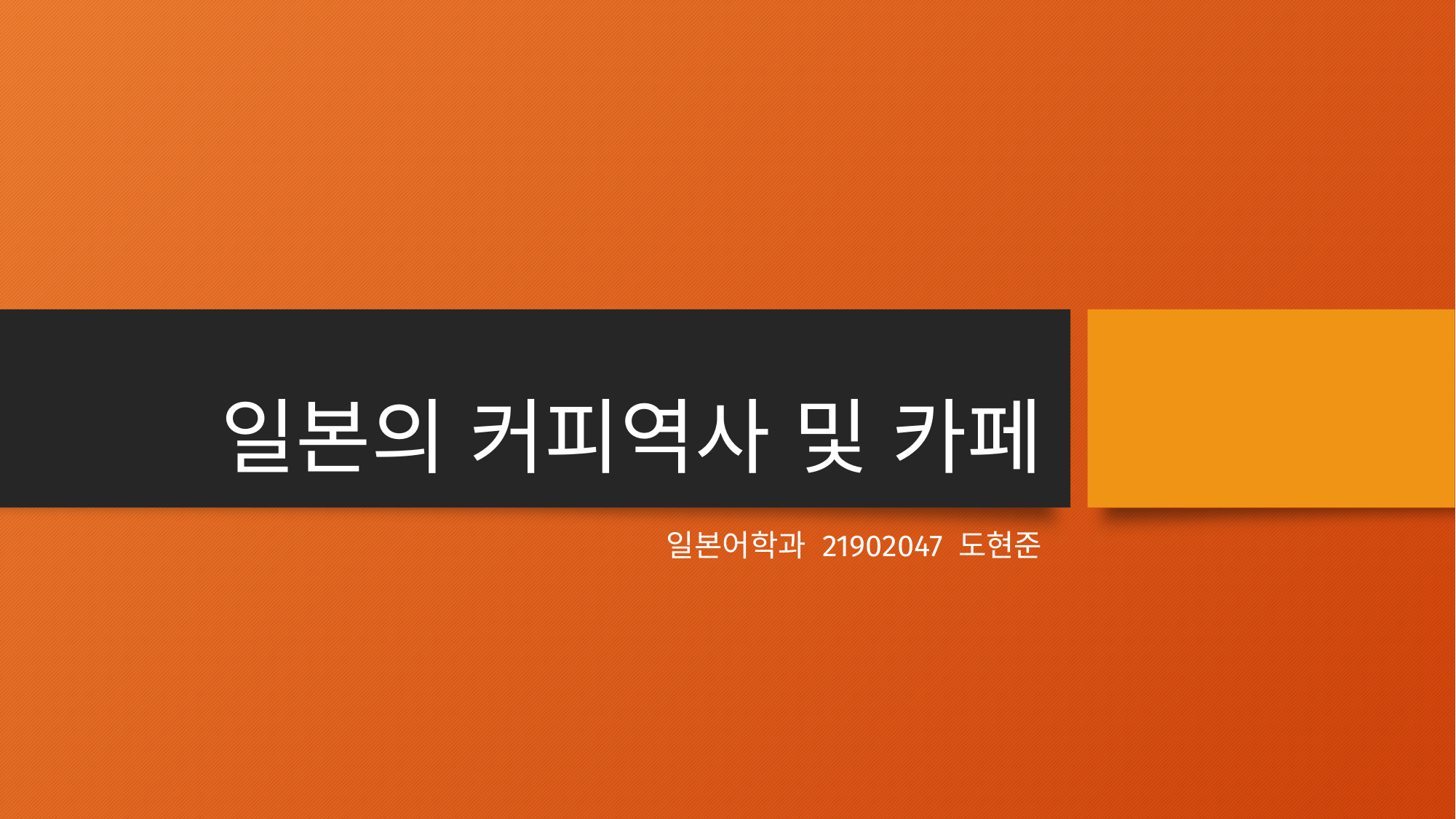

# 일본의 커피역사 및 카페
일본어학과 21902047 도현준